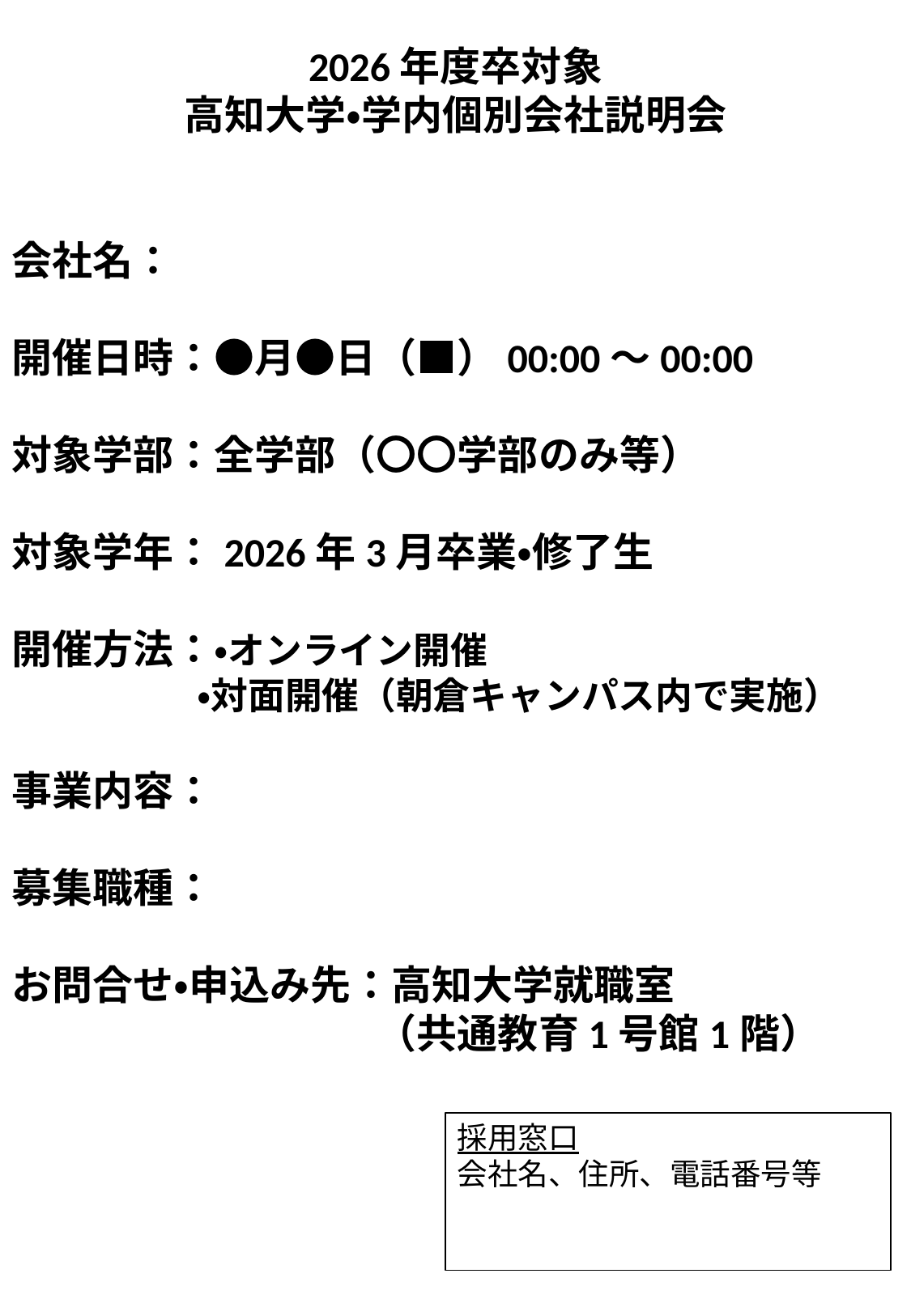

2026年度卒対象
高知大学・学内個別会社説明会

会社名：

開催日時：●月●日（■）00:00～00:00

対象学部：全学部（〇〇学部のみ等）

対象学年：2026年3月卒業・修了生

開催方法：・オンライン開催
　　　　　・対面開催（朝倉キャンパス内で実施）

事業内容：

募集職種：

お問合せ・申込み先：高知大学就職室
　　　　　　　　　（共通教育1号館1階）
採用窓口
会社名、住所、電話番号等